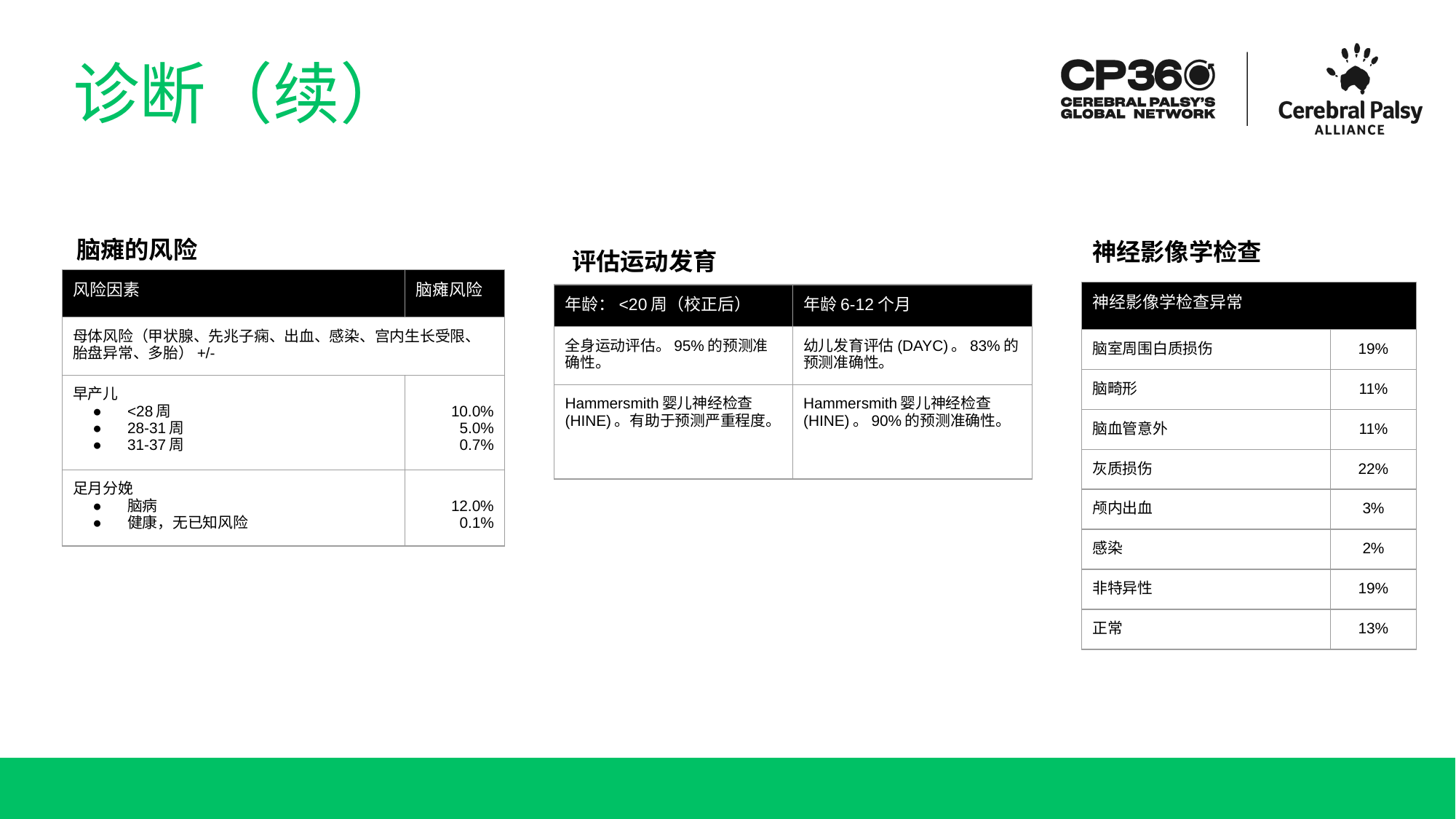

# 诊断（续）
脑瘫的风险
神经影像学检查
评估运动发育
| 风险因素 | 脑瘫风险 |
| --- | --- |
| 母体风险（甲状腺、先兆子痫、出血、感染、宫内生长受限、胎盘异常、多胎）+/- |  |
| 早产儿 <28周 28-31周 31-37周 | 10.0% 5.0% 0.7% |
| 足月分娩 脑病 健康，无已知风险 | 12.0% 0.1% |
| 神经影像学检查异常 |  |
| --- | --- |
| 脑室周围白质损伤 | 19% |
| 脑畸形 | 11% |
| 脑血管意外 | 11% |
| 灰质损伤 | 22% |
| 颅内出血 | 3% |
| 感染 | 2% |
| 非特异性 | 19% |
| 正常 | 13% |
| 年龄：<20周（校正后） | 年龄6-12个月 |
| --- | --- |
| 全身运动评估。95%的预测准确性。 | 幼儿发育评估(DAYC)。83%的预测准确性。 |
| Hammersmith婴儿神经检查(HINE)。有助于预测严重程度。 | Hammersmith婴儿神经检查(HINE)。90%的预测准确性。 |